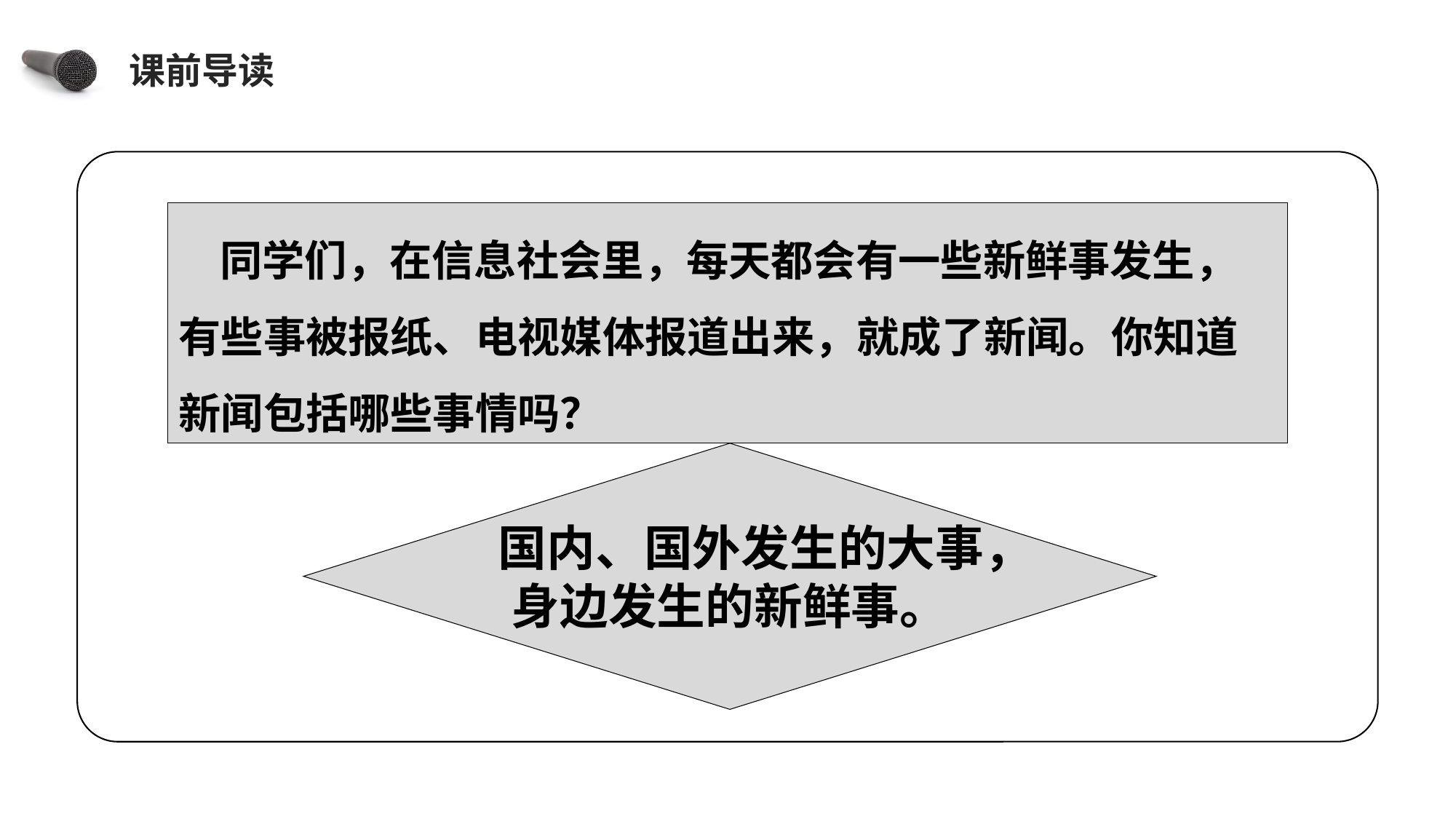

课前导读
    同学们，在信息社会里，每天都会有一些新鲜事发生，有些事被报纸、电视媒体报道出来，就成了新闻。你知道新闻包括哪些事情吗？

 国内、国外发生的大事，身边发生的新鲜事。